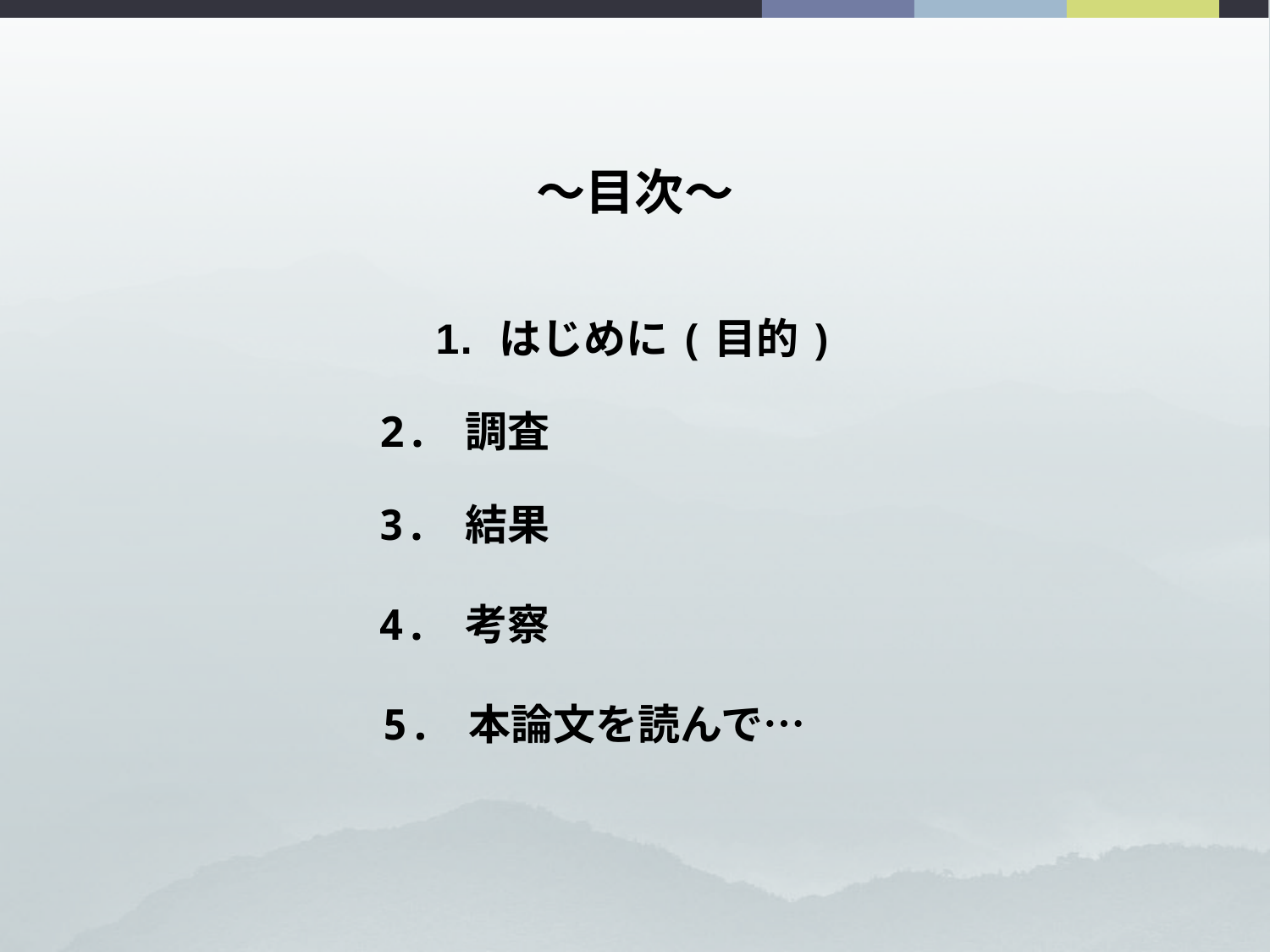

～目次～
はじめに(目的)
2. 調査
3. 結果
4. 考察
5. 本論文を読んで…